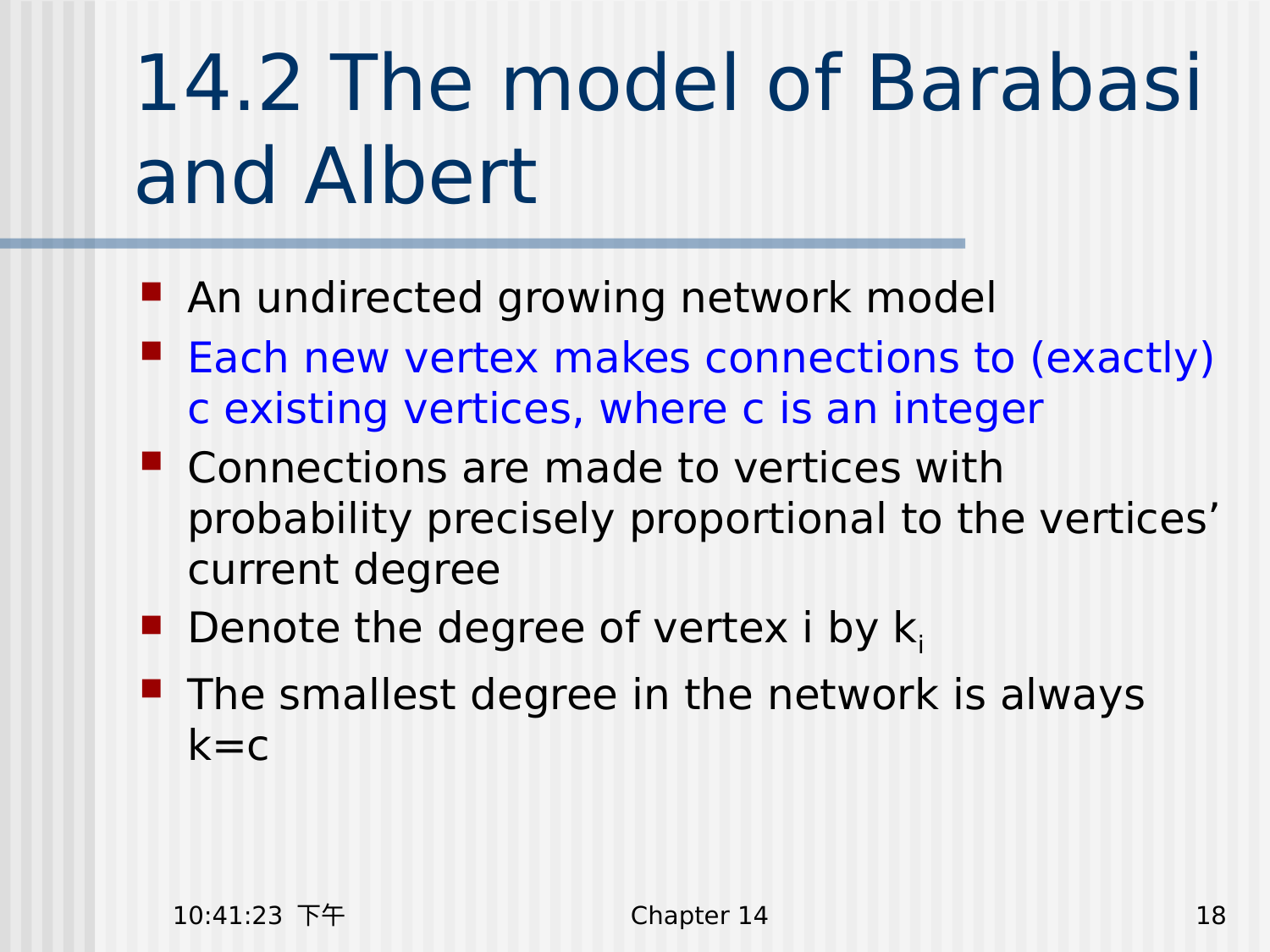

# 14.2 The model of Barabasi and Albert
An undirected growing network model
Each new vertex makes connections to (exactly) c existing vertices, where c is an integer
Connections are made to vertices with probability precisely proportional to the vertices’ current degree
Denote the degree of vertex i by ki
The smallest degree in the network is always k=c
10:41:23 下午
Chapter 14
18